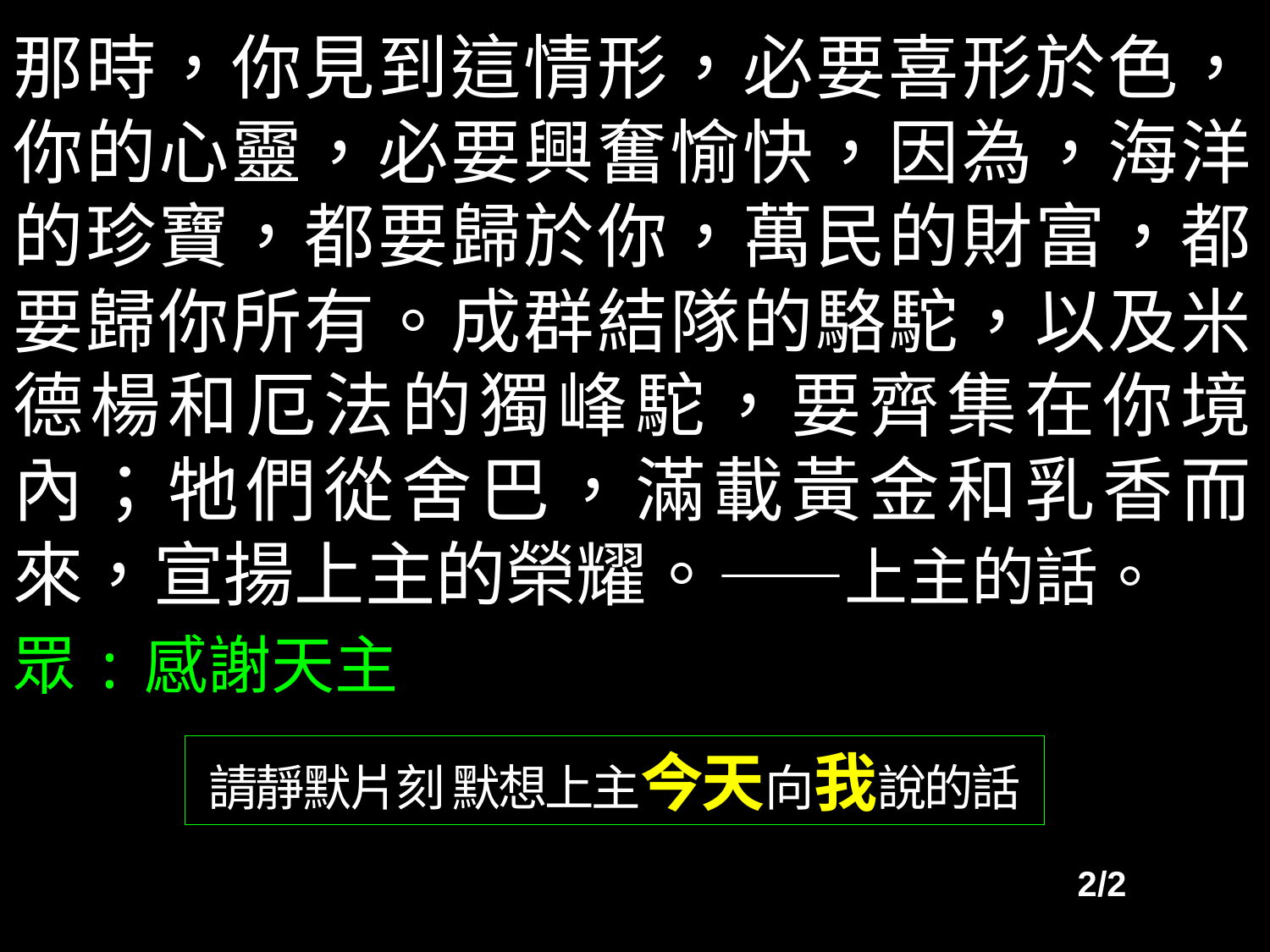

那時，你見到這情形，必要喜形於色，你的心靈，必要興奮愉快，因為，海洋的珍寶，都要歸於你，萬民的財富，都要歸你所有。成群結隊的駱駝，以及米德楊和厄法的獨峰駝，要齊集在你境內；牠們從舍巴，滿載黃金和乳香而來，宣揚上主的榮耀。——上主的話。
眾:感謝天主

請靜默片刻 默想上主今天向我說的話
2/2